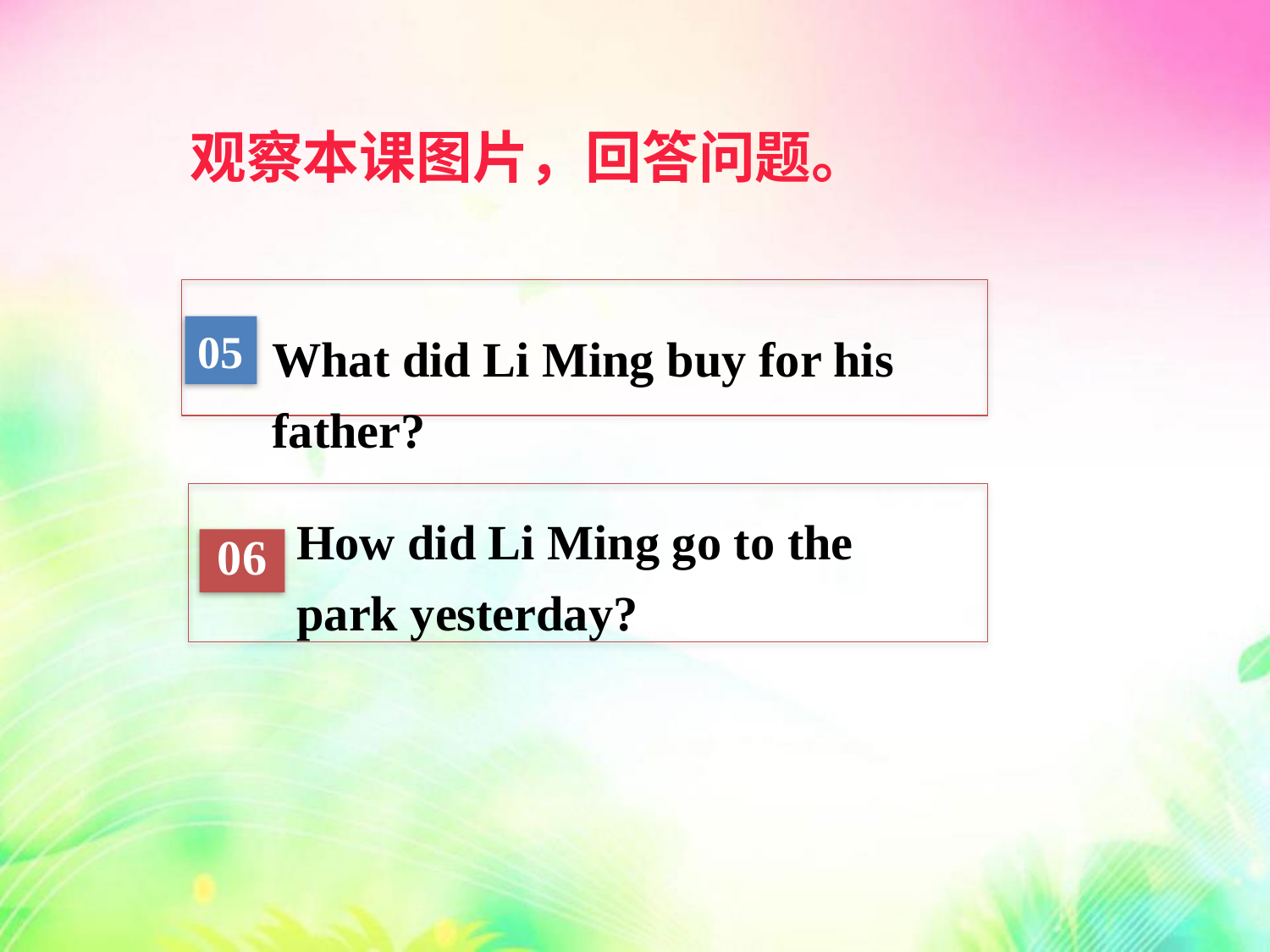

观察本课图片，回答问题。

05
What did Li Ming buy for his father?

How did Li Ming go to the park yesterday?
06